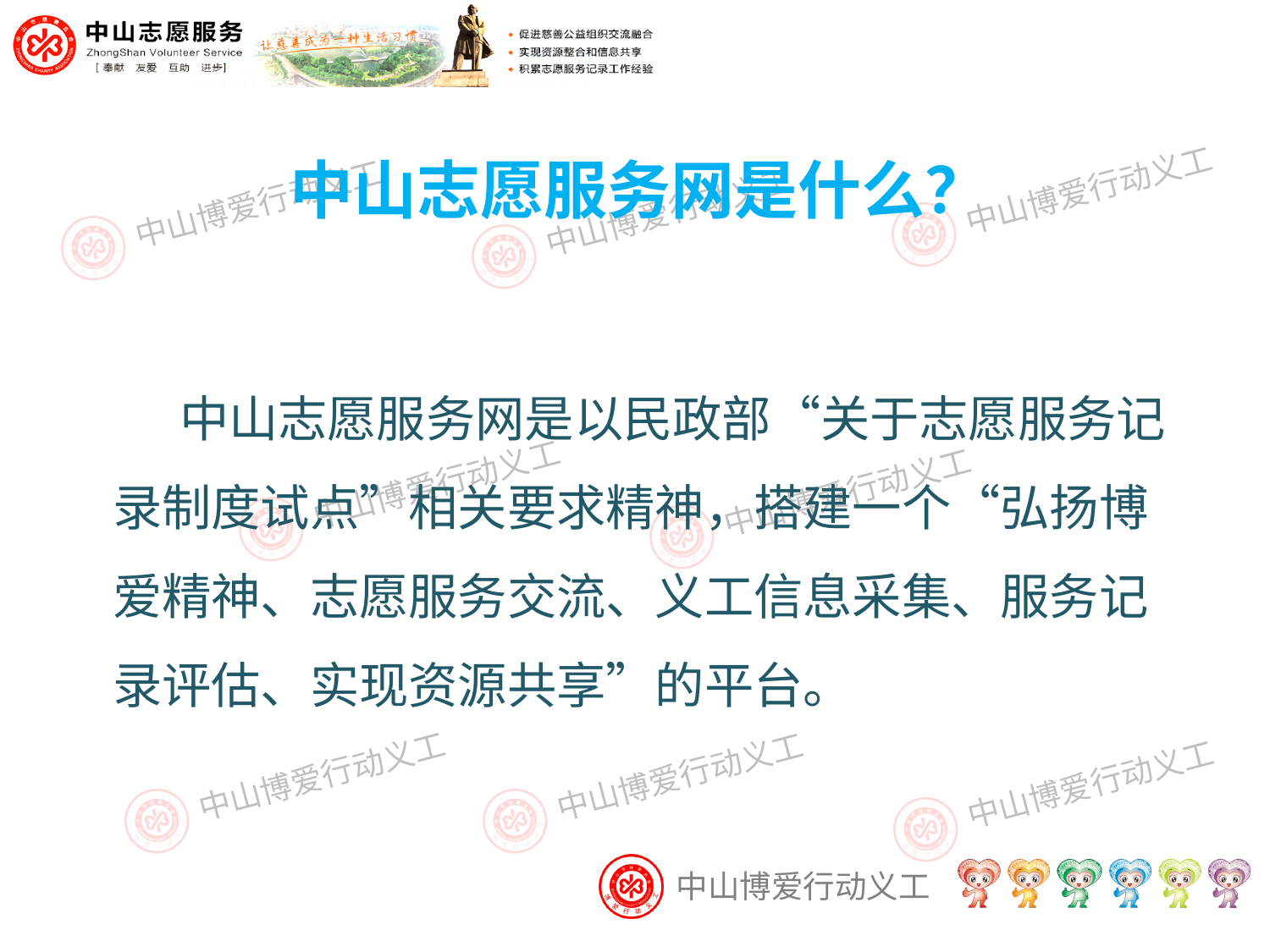

中山志愿服务网是什么？
点击添加文本
     中山志愿服务网是以民政部“关于志愿服务记录制度试点”相关要求精神，搭建一个“弘扬博爱精神、志愿服务交流、义工信息采集、服务记录评估、实现资源共享”的平台。
点击添加文本
点击添加文本
点击添加文本